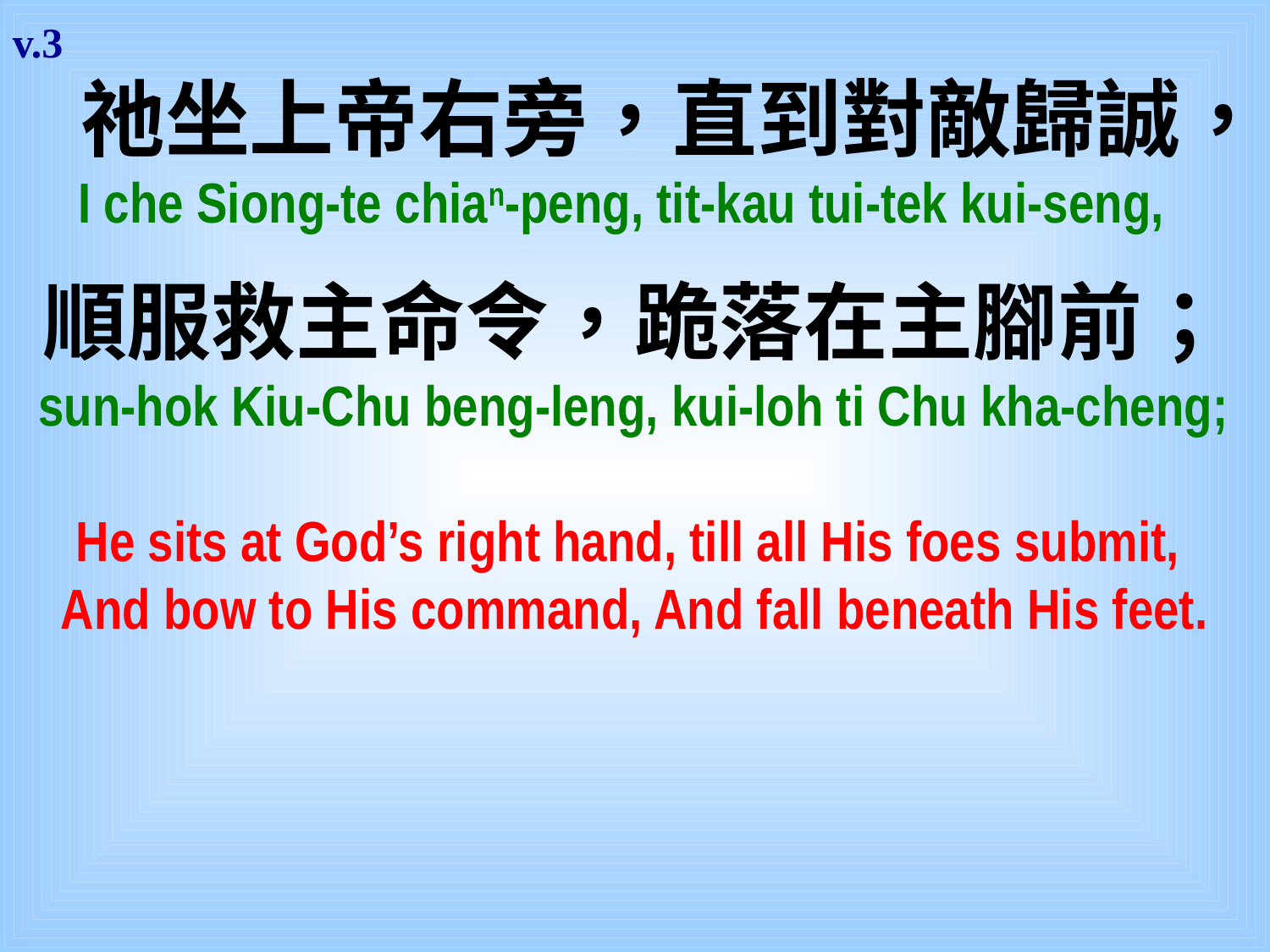

v.3
   祂坐上帝右旁，直到對敵歸誠，
     I che Siong-te chian-peng, tit-kau tui-tek kui-seng,

順服救主命令，跪落在主腳前；
  sun-hok Kiu-Chu beng-leng, kui-loh ti Chu kha-cheng;

He sits at God’s right hand, till all His foes submit,
And bow to His command, And fall beneath His feet.